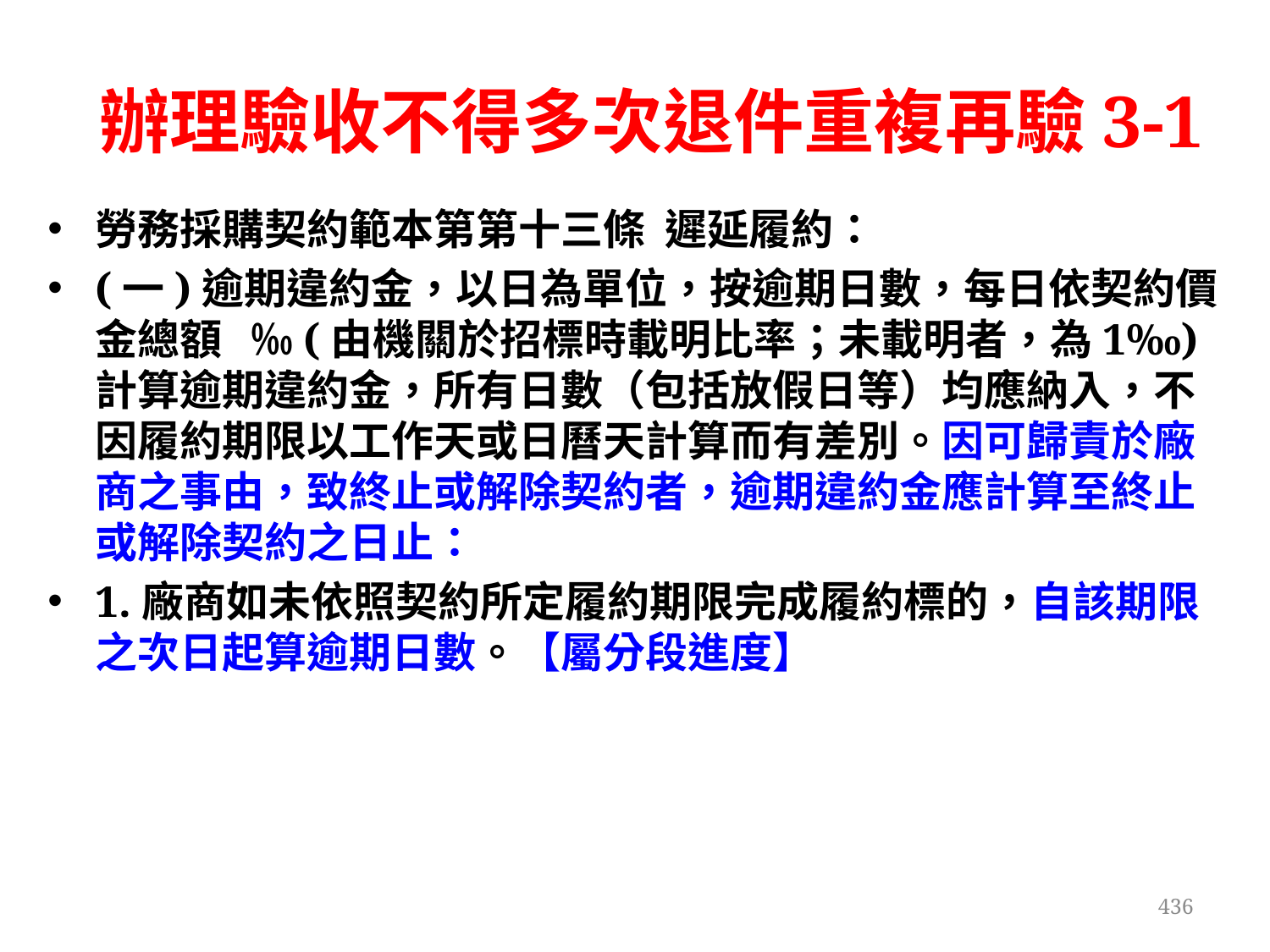

# 辦理驗收不得多次退件重複再驗3-1
勞務採購契約範本第第十三條  遲延履約：
(一)逾期違約金，以日為單位，按逾期日數，每日依契約價金總額   ‰(由機關於招標時載明比率；未載明者，為1‰)計算逾期違約金，所有日數（包括放假日等）均應納入，不因履約期限以工作天或日曆天計算而有差別。因可歸責於廠商之事由，致終止或解除契約者，逾期違約金應計算至終止或解除契約之日止：
1.廠商如未依照契約所定履約期限完成履約標的，自該期限之次日起算逾期日數。【屬分段進度】
436